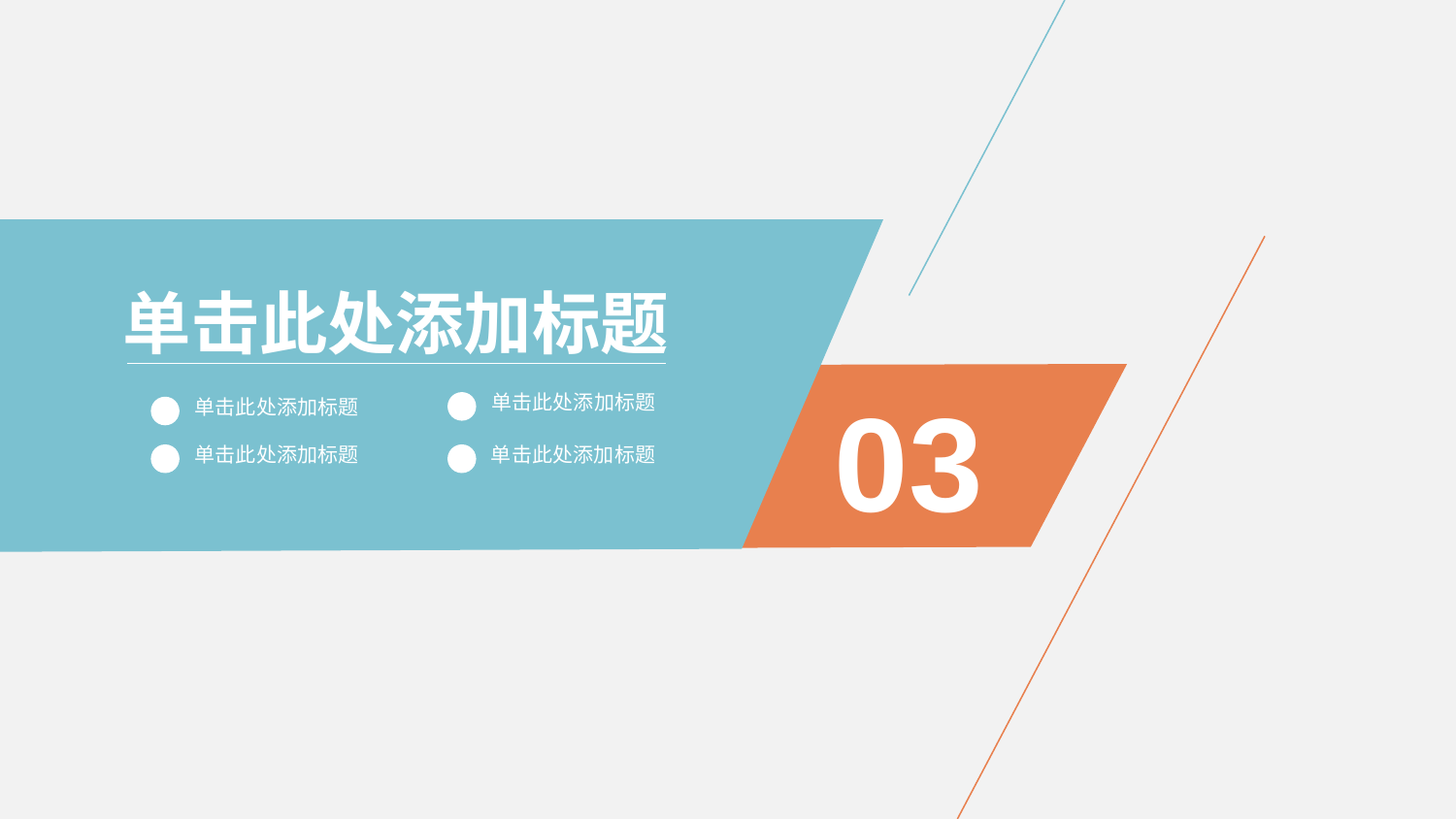

单击此处添加标题

03
单击此处添加标题

单击此处添加标题

单击此处添加标题

单击此处添加标题